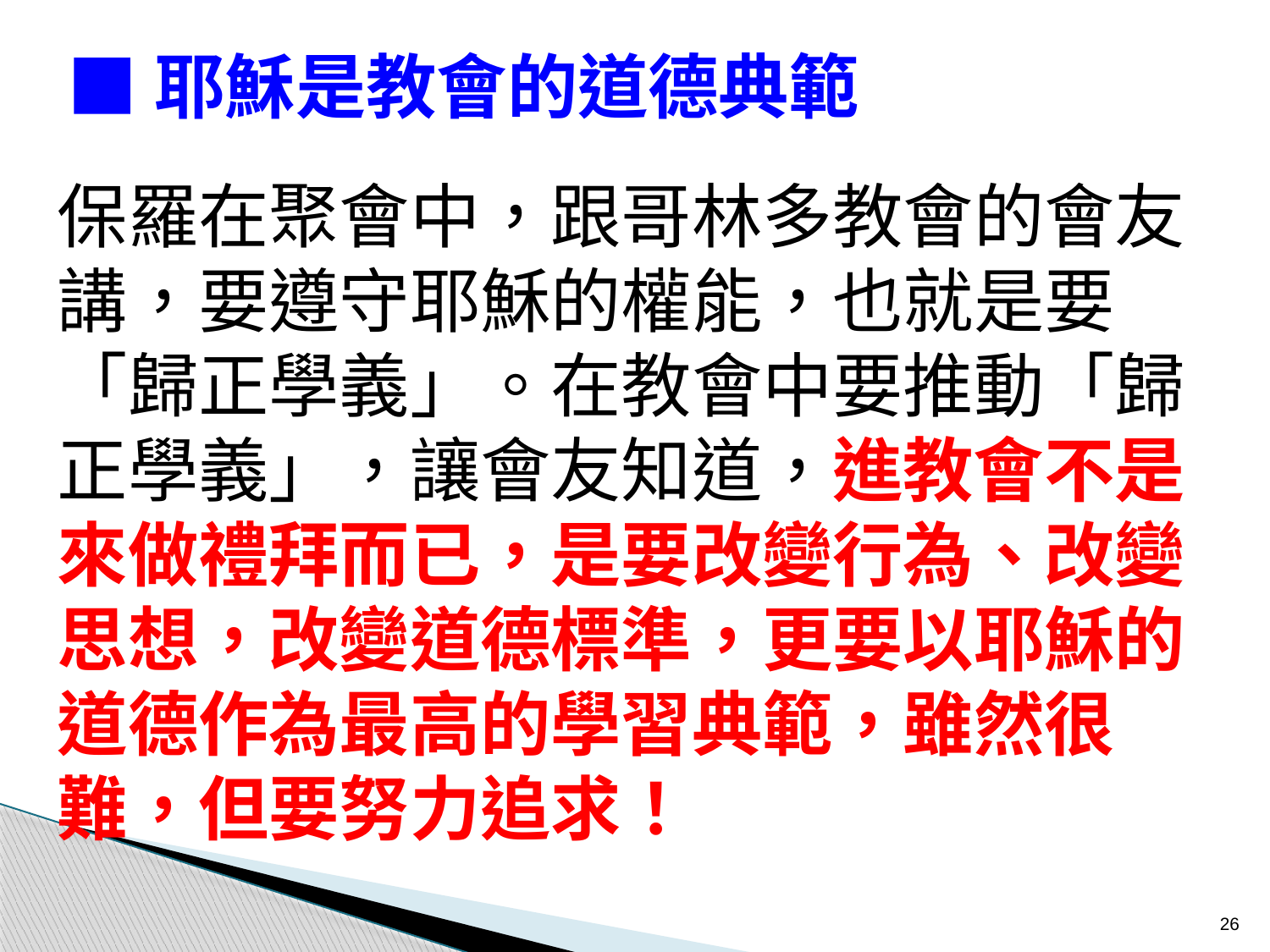

■耶穌是教會的道德典範
保羅在聚會中，跟哥林多教會的會友講，要遵守耶穌的權能，也就是要「歸正學義」。在教會中要推動「歸正學義」，讓會友知道，進教會不是來做禮拜而已，是要改變行為、改變思想，改變道德標準，更要以耶穌的道德作為最高的學習典範，雖然很難，但要努力追求！
26